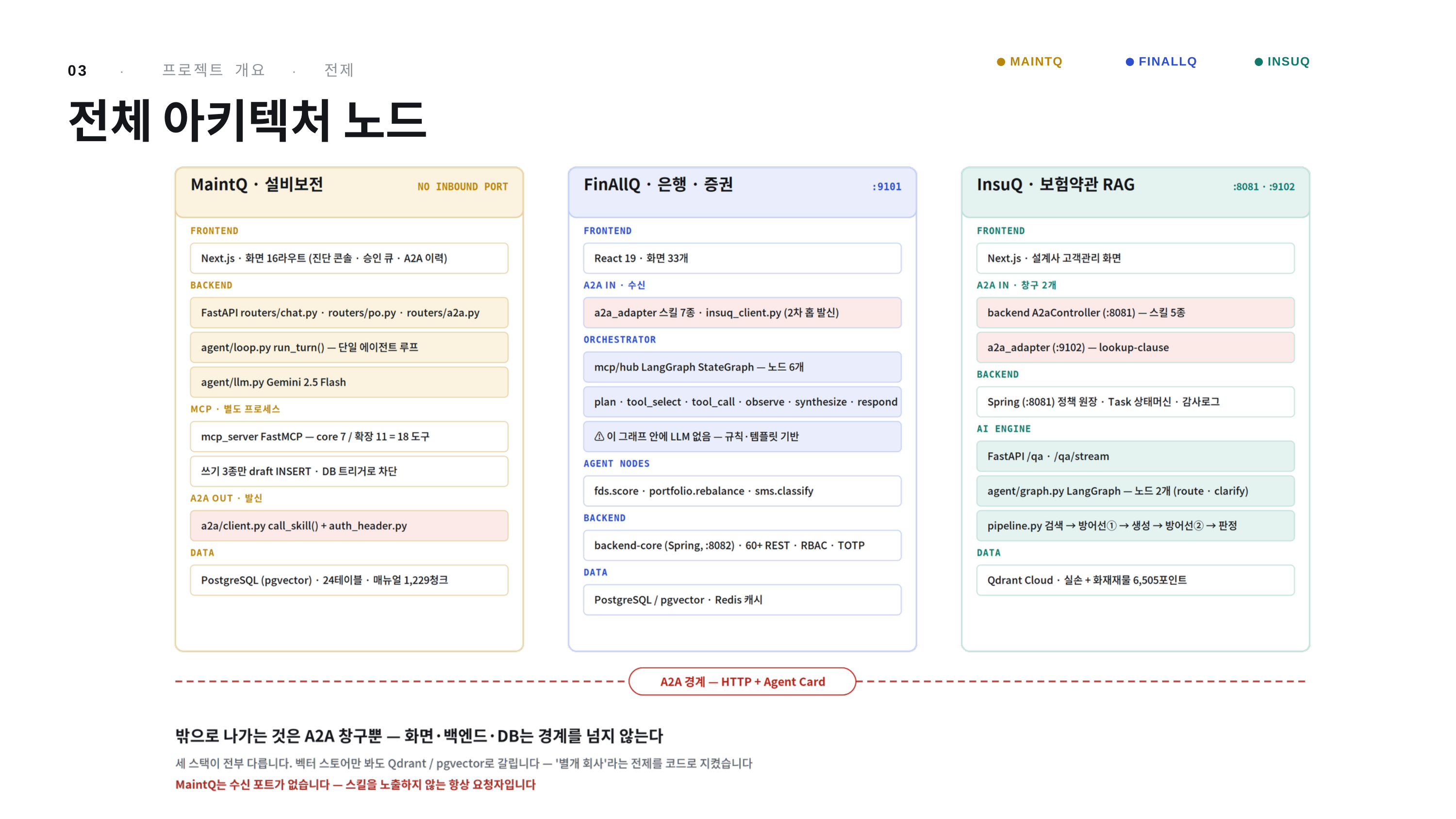

MAINTQ

FINALLQ

INSUQ

03   ·   프로젝트 개요  ·  전제

전체 아키텍처 노드